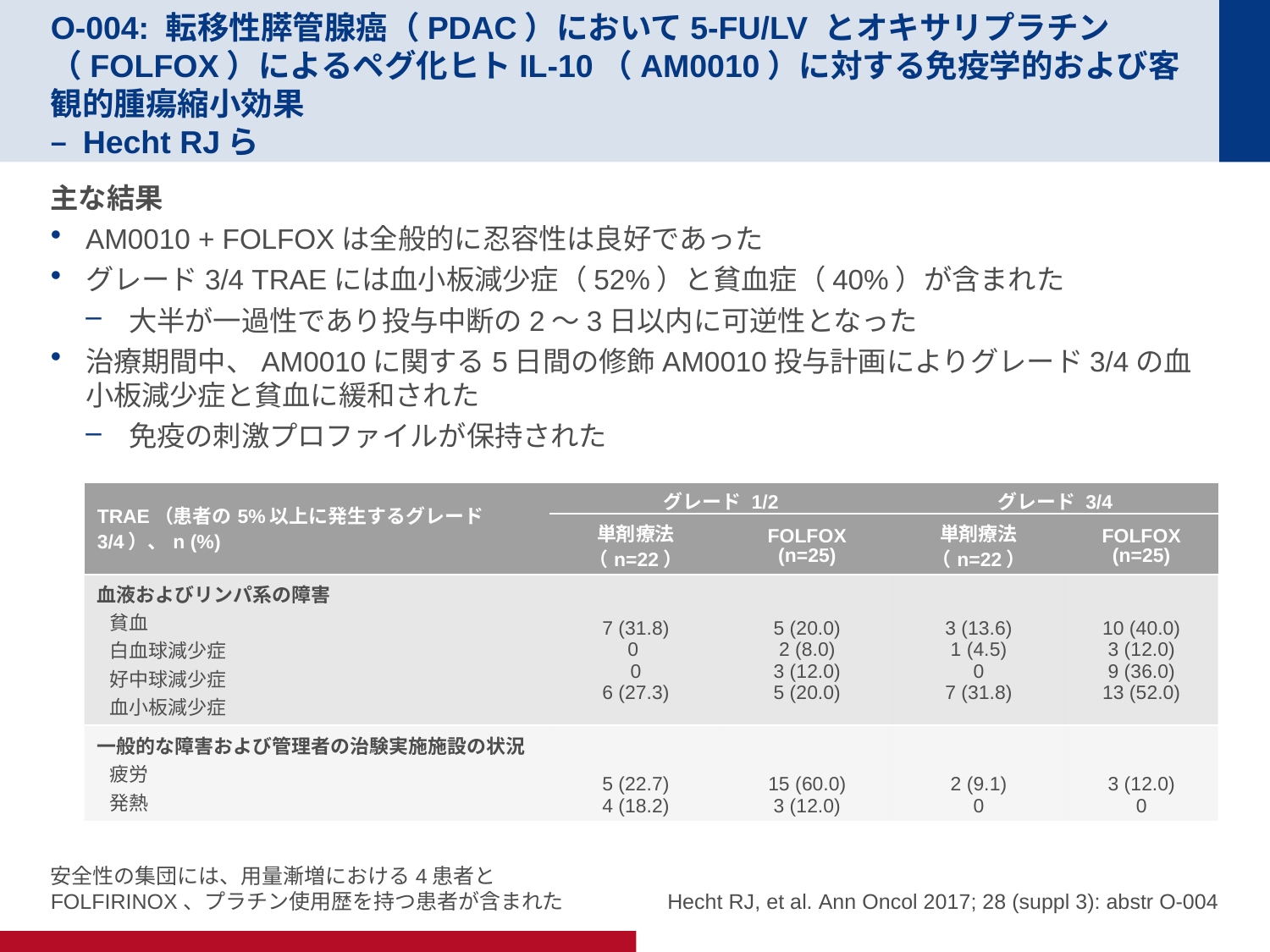

# O-004: 転移性膵管腺癌（PDAC）において5-FU/LV とオキサリプラチン（FOLFOX）によるペグ化ヒトIL-10（AM0010）に対する免疫学的および客観的腫瘍縮小効果 – Hecht RJら
主な結果
AM0010 + FOLFOXは全般的に忍容性は良好であった
グレード3/4 TRAEには血小板減少症（52%）と貧血症（40%）が含まれた
大半が一過性であり投与中断の2～3日以内に可逆性となった
治療期間中、AM0010に関する5日間の修飾AM0010投与計画によりグレード3/4の血小板減少症と貧血に緩和された
免疫の刺激プロファイルが保持された

| TRAE（患者の5%以上に発生するグレード3/4）、n (%) | グレード 1/2 |  | グレード 3/4 |  |
| --- | --- | --- | --- | --- |
|  | 単剤療法 （n=22） | FOLFOX (n=25) | 単剤療法 （n=22） | FOLFOX (n=25) |
| 血液およびリンパ系の障害 貧血 白血球減少症 好中球減少症 血小板減少症 | 7 (31.8) 0 0 6 (27.3) | 5 (20.0) 2 (8.0) 3 (12.0) 5 (20.0) | 3 (13.6) 1 (4.5) 0 7 (31.8) | 10 (40.0) 3 (12.0) 9 (36.0) 13 (52.0) |
| 一般的な障害および管理者の治験実施施設の状況 疲労 発熱 | 5 (22.7) 4 (18.2) | 15 (60.0) 3 (12.0) | 2 (9.1) 0 | 3 (12.0) 0 |
安全性の集団には、用量漸増における4患者と FOLFIRINOX、プラチン使用歴を持つ患者が含まれた
Hecht RJ, et al. Ann Oncol 2017; 28 (suppl 3): abstr O-004